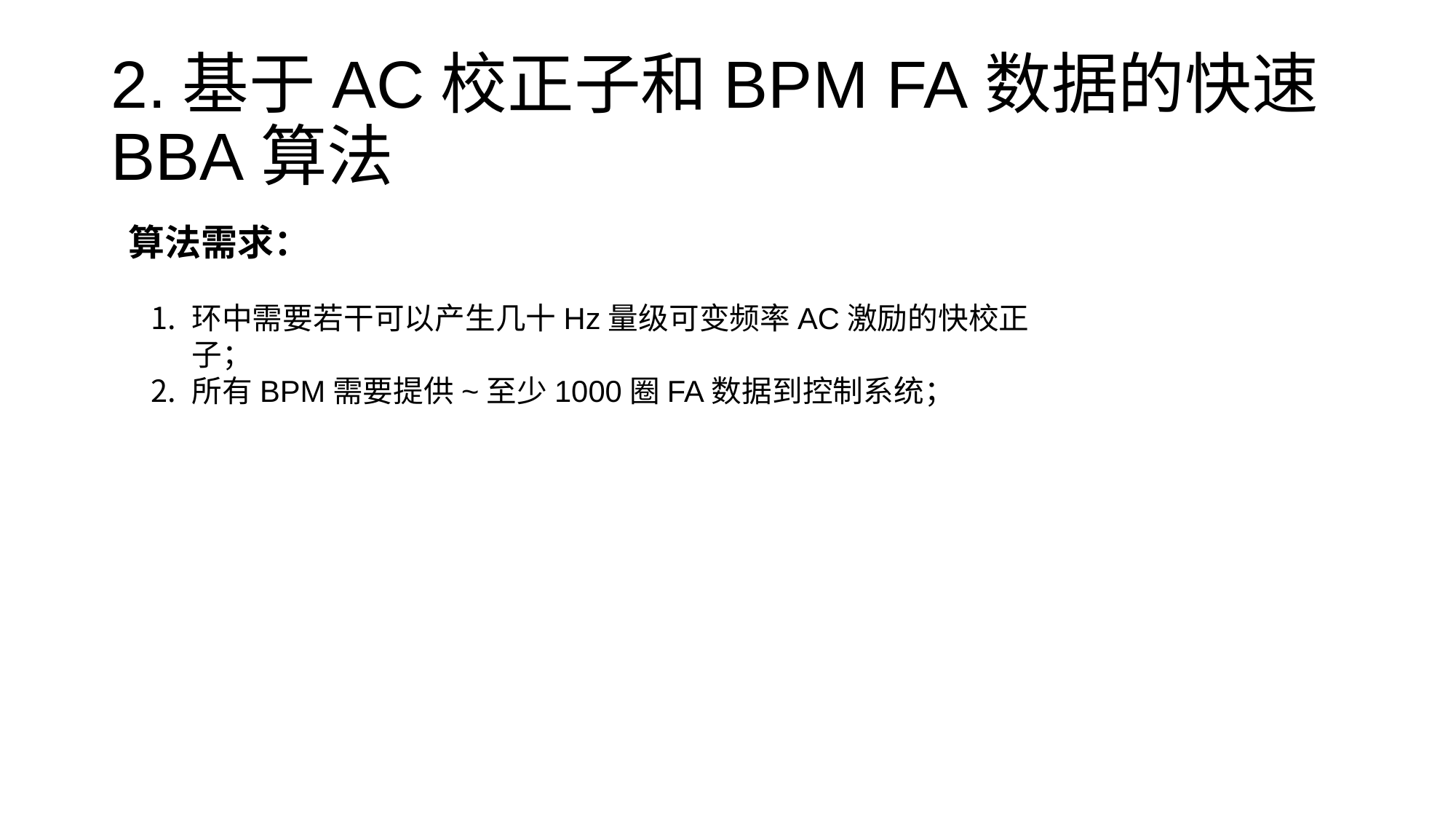

# 2.基于AC校正子和BPM FA数据的快速BBA算法
算法需求：
环中需要若干可以产生几十Hz量级可变频率AC激励的快校正子；
所有BPM需要提供~至少1000圈FA数据到控制系统；